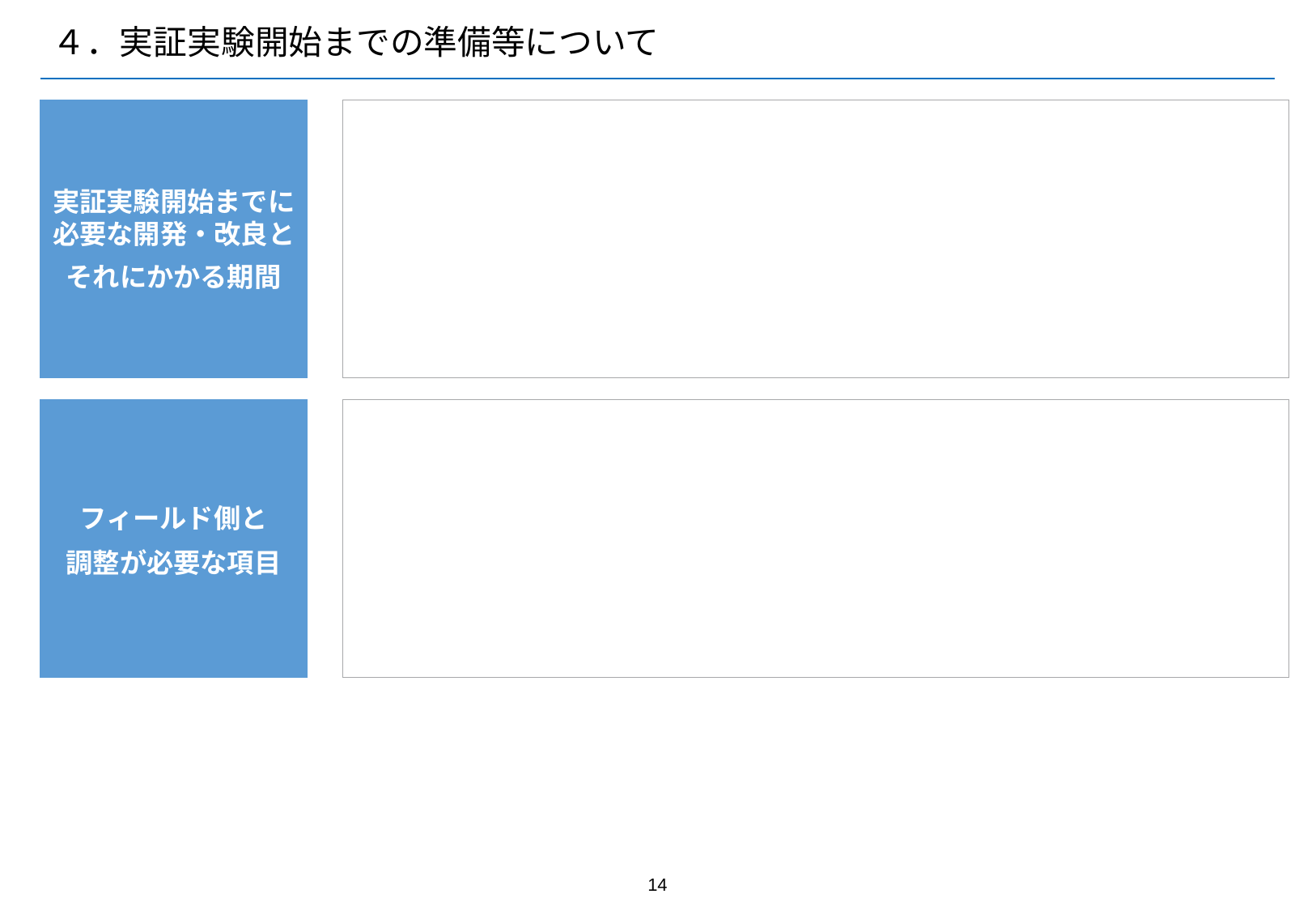

# ４．実証実験開始までの準備等について

実証実験開始までに必要な開発・改良と
それにかかる期間
フィールド側と
調整が必要な項目